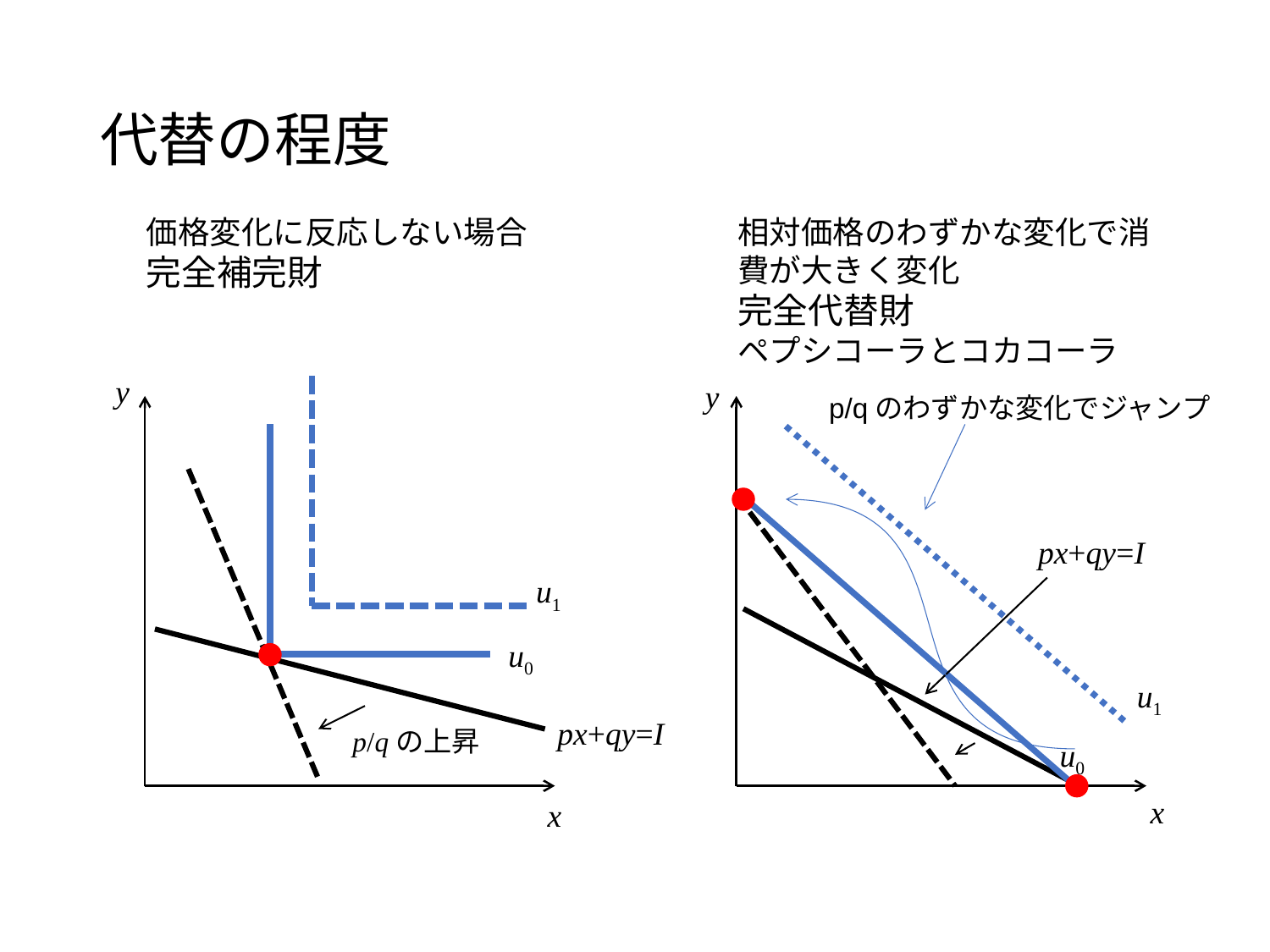

# 代替の程度
価格変化に反応しない場合
完全補完財

相対価格のわずかな変化で消費が大きく変化
完全代替財
ペプシコーラとコカコーラ
y
x
y
x
p/qのわずかな変化でジャンプ

px+qy=I
u1

u0

u1
px+qy=I
p/qの上昇
u0